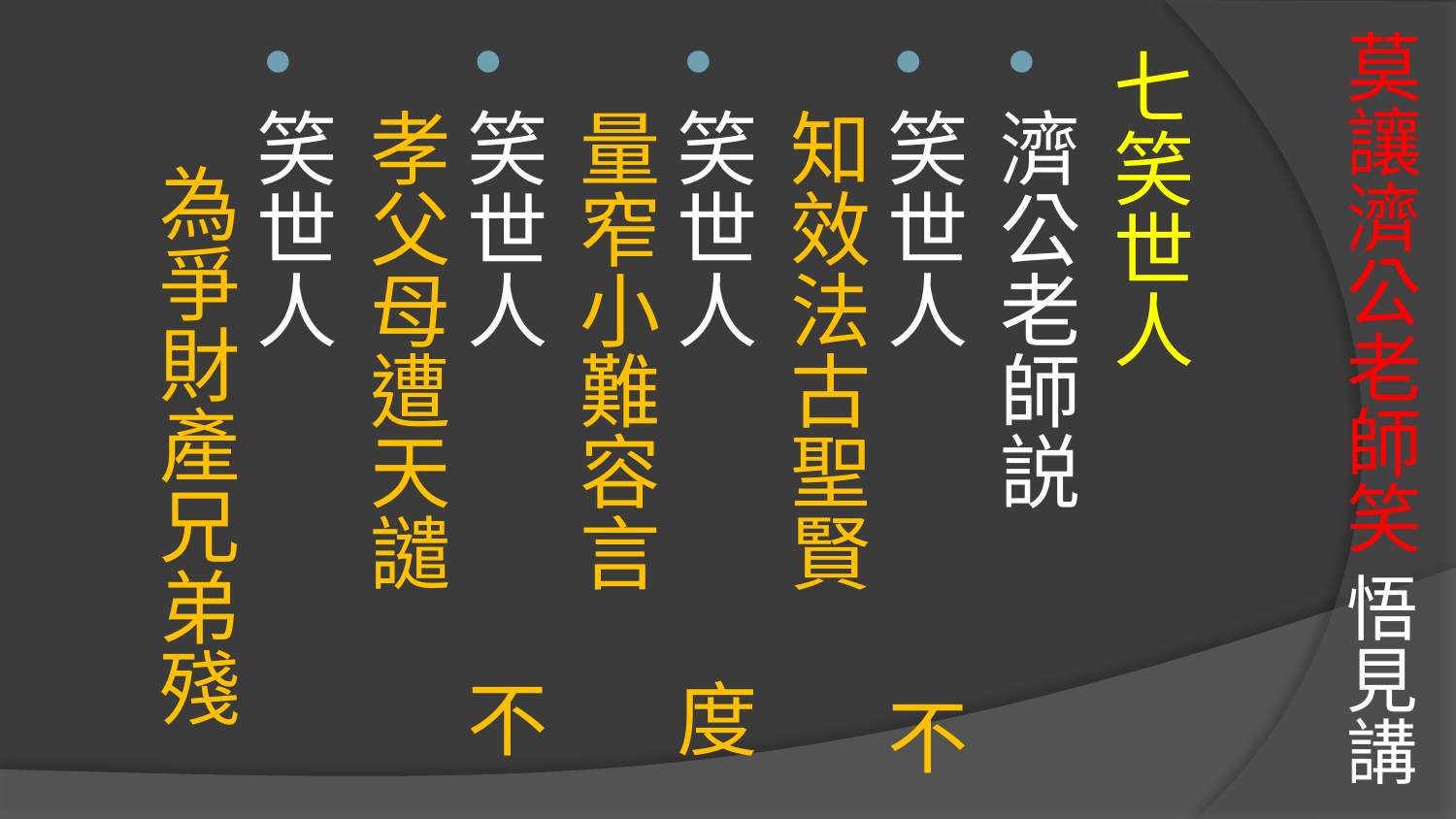

# 莫讓濟公老師笑 悟見講
七笑世人
濟公老師説
笑世人                   不知效法古聖賢
笑世人                  度量窄小難容言
笑世人                  不孝父母遭天譴
笑世人                           為爭財產兄弟殘